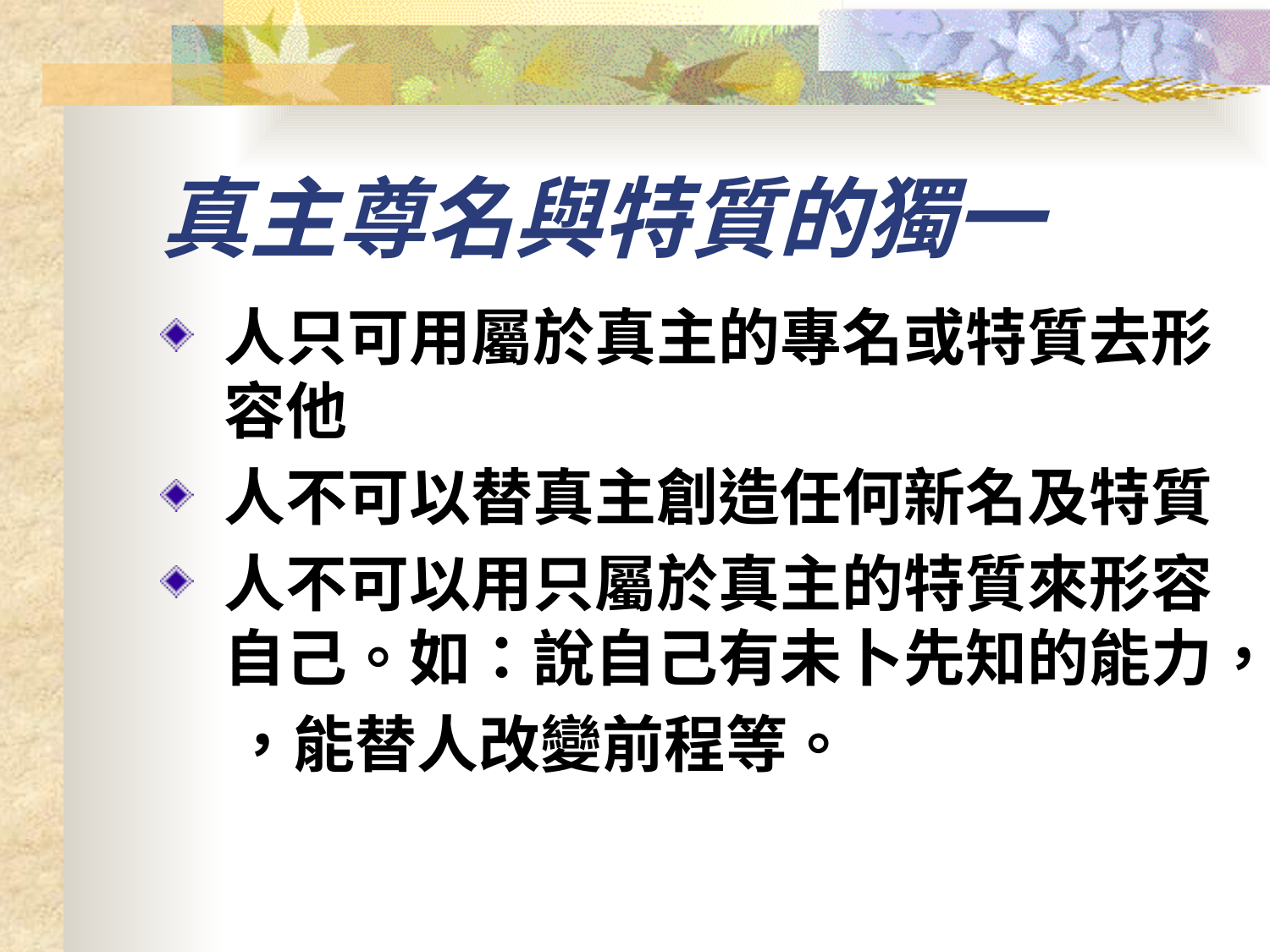

# 真主尊名與特質的獨一
人只可用屬於真主的專名或特質去形容他
人不可以替真主創造任何新名及特質
人不可以用只屬於真主的特質來形容自己。如：說自己有未卜先知的能力，
    ，能替人改變前程等。